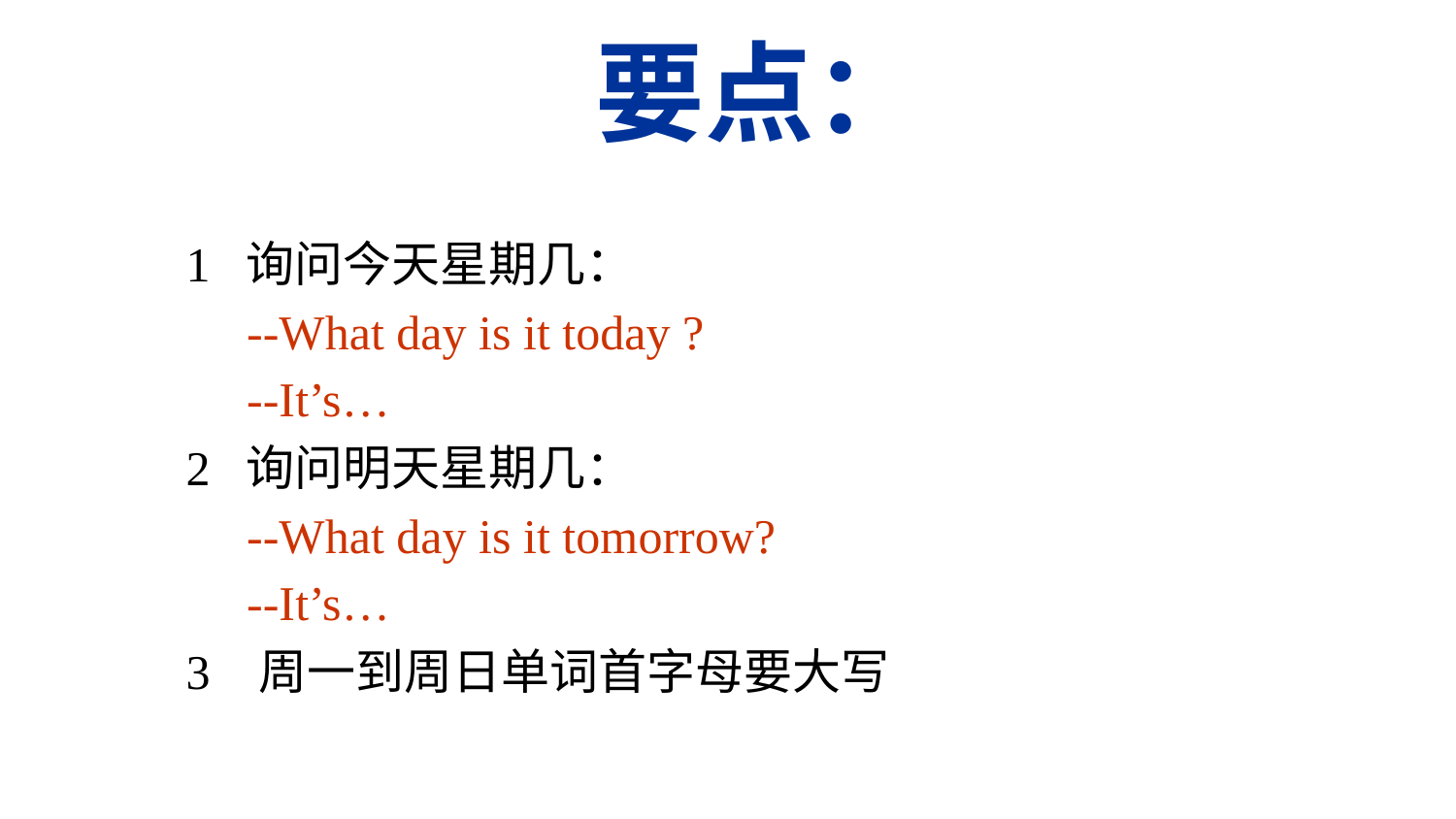

# 要点：
1  询问今天星期几：
     --What day is it today ?
     --It’s…
2  询问明天星期几：
     --What day is it tomorrow?
     --It’s…
3   周一到周日单词首字母要大写